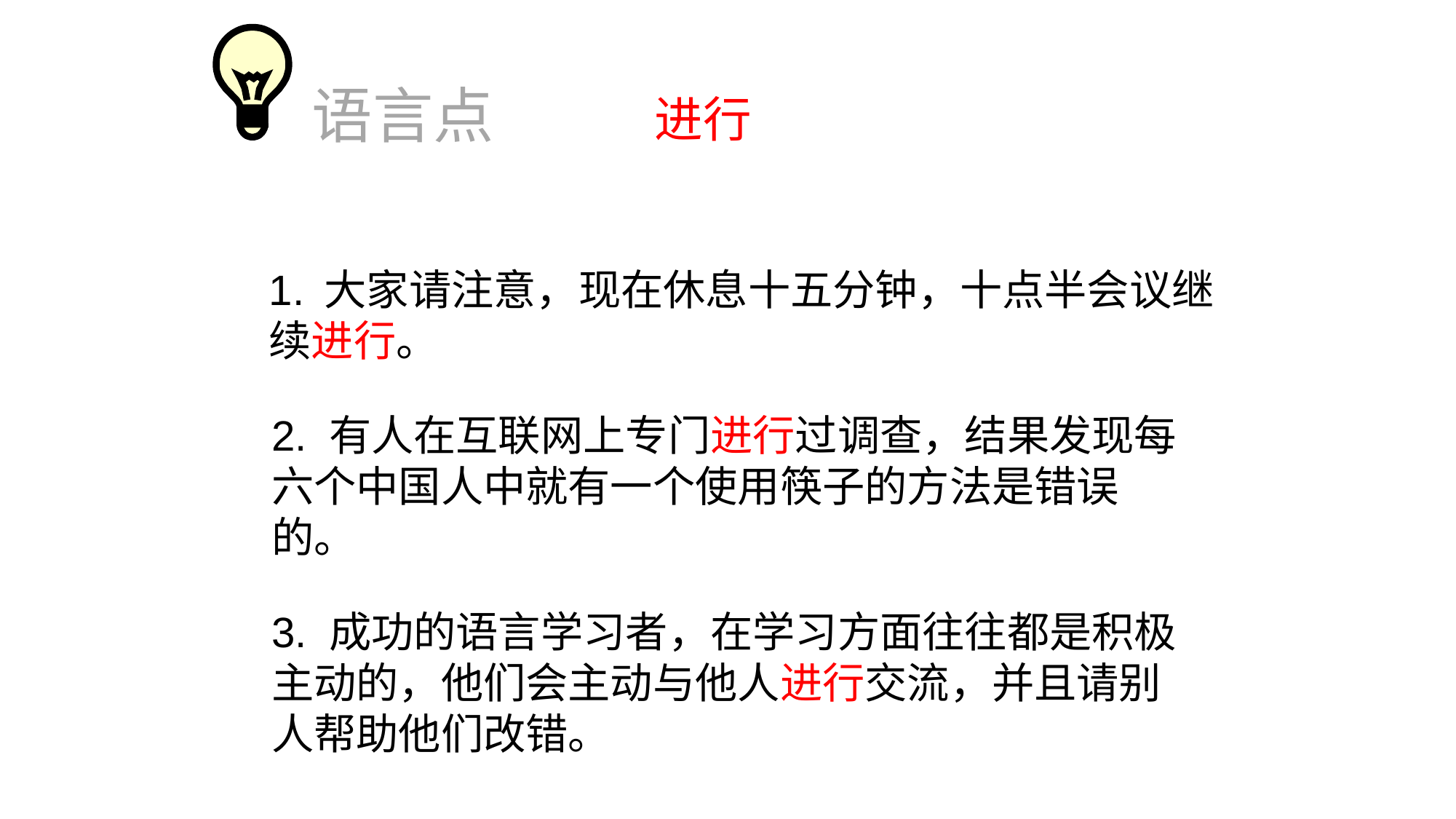

语言点
进行
1. 大家请注意，现在休息十五分钟，十点半会议继续进行。
2. 有人在互联网上专门进行过调查，结果发现每六个中国人中就有一个使用筷子的方法是错误的。
3. 成功的语言学习者，在学习方面往往都是积极主动的，他们会主动与他人进行交流，并且请别人帮助他们改错。